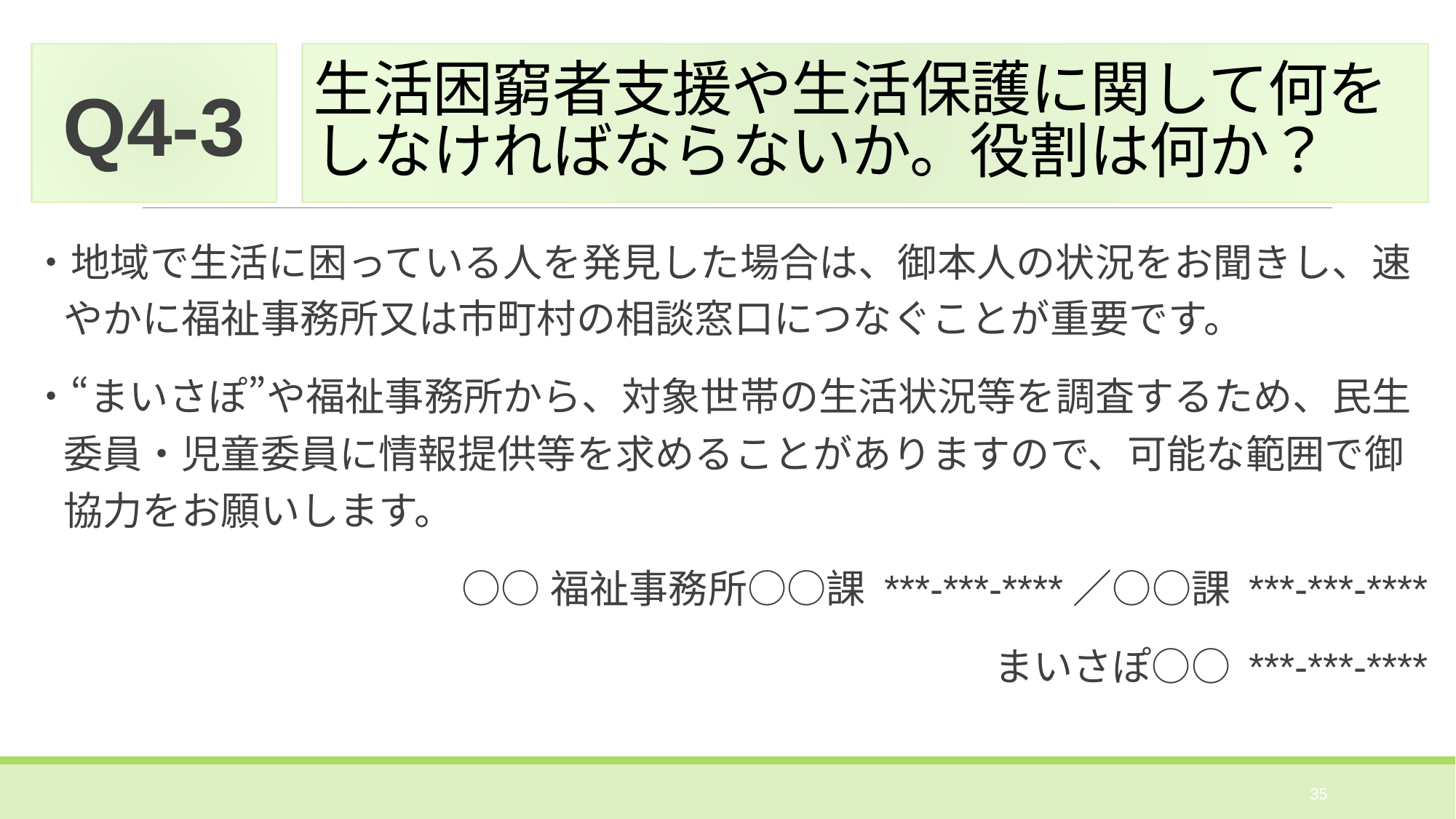

Q4-3
# 生活困窮者支援や生活保護に関して何をしなければならないか。役割は何か？
・地域で生活に困っている人を発見した場合は、御本人の状況をお聞きし、速やかに福祉事務所又は市町村の相談窓口につなぐことが重要です。
・“まいさぽ”や福祉事務所から、対象世帯の生活状況等を調査するため、民生委員・児童委員に情報提供等を求めることがありますので、可能な範囲で御協力をお願いします。
○○福祉事務所○○課 ***-***-****／○○課 ***-***-****
まいさぽ○○ ***-***-****

35